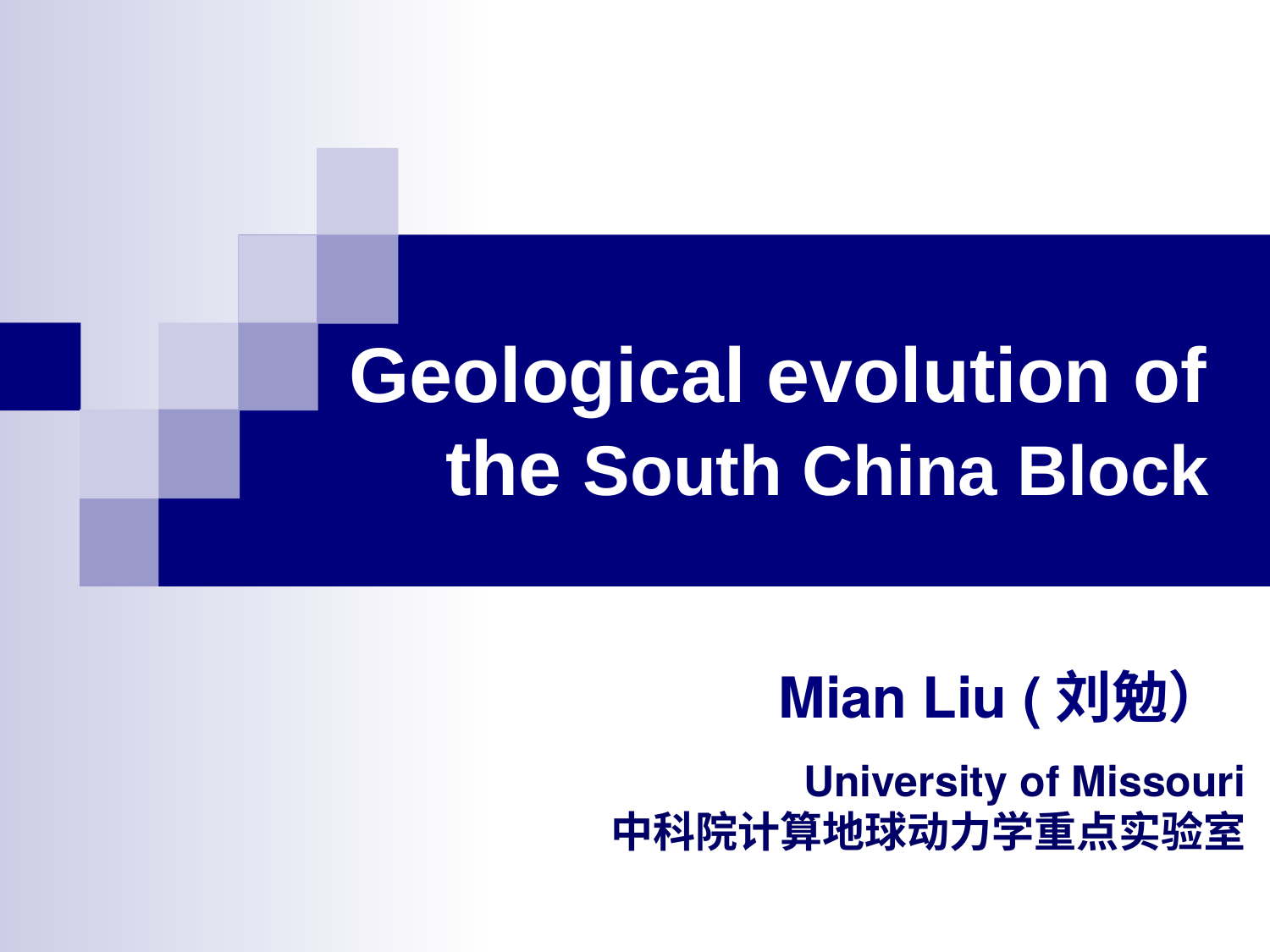

# Geological evolution of the South China Block
Mian Liu (刘勉）

University of Missouri
中科院计算地球动力学重点实验室